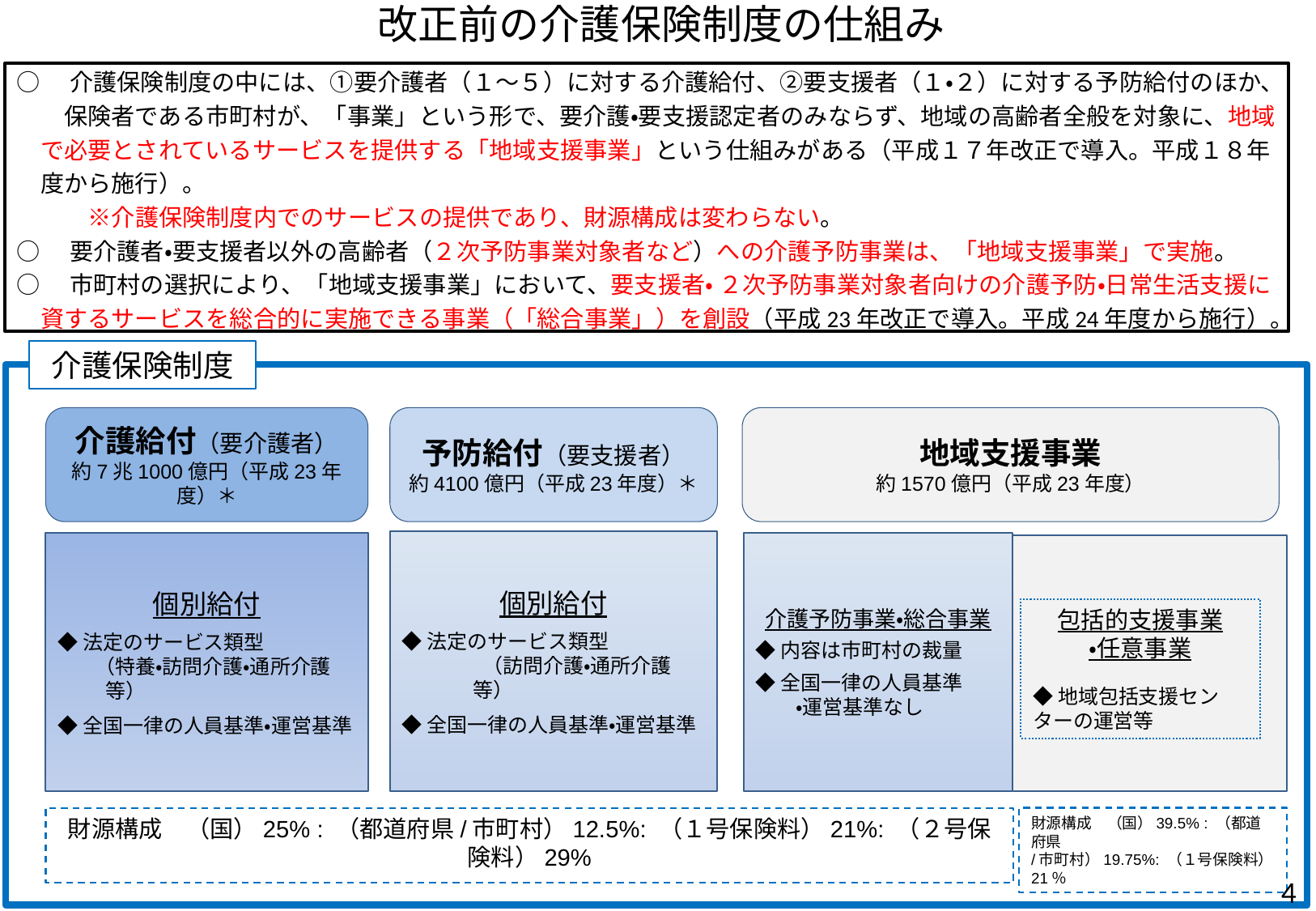

改正前の介護保険制度の仕組み
○　介護保険制度の中には、①要介護者（１～５）に対する介護給付、②要支援者（１・２）に対する予防給付のほか、
　　保険者である市町村が、「事業」という形で、要介護・要支援認定者のみならず、地域の高齢者全般を対象に、地域で必要とされているサービスを提供する「地域支援事業」という仕組みがある（平成１７年改正で導入。平成１８年度から施行）。
　　　※介護保険制度内でのサービスの提供であり、財源構成は変わらない。
○　要介護者・要支援者以外の高齢者（２次予防事業対象者など）への介護予防事業は、「地域支援事業」で実施。
○　市町村の選択により、「地域支援事業」において、要支援者・ ２次予防事業対象者向けの介護予防・日常生活支援に資するサービスを総合的に実施できる事業（「総合事業」）を創設（平成23年改正で導入。平成24年度から施行）。
介護保険制度

介護給付（要介護者）
約7兆1000億円（平成23年度）＊
予防給付（要支援者）
約4100億円（平成23年度）＊
地域支援事業
約1570億円（平成23年度）
個別給付

◆法定のサービス類型
　　　　（訪問介護・通所介護等）

◆全国一律の人員基準・運営基準
個別給付

◆法定のサービス類型
　　（特養・訪問介護・通所介護等）

◆全国一律の人員基準・運営基準

包括的支援事業
・任意事業

◆地域包括支援センターの運営等
財源構成　（国）25% : （都道府県/市町村）12.5%: （１号保険料）21%: （２号保険料）29%

財源構成　（国）39.5% : （都道府県
/市町村）19.75%: （１号保険料）21％
介護予防事業・総合事業

◆内容は市町村の裁量

◆全国一律の人員基準
　　・運営基準なし
4